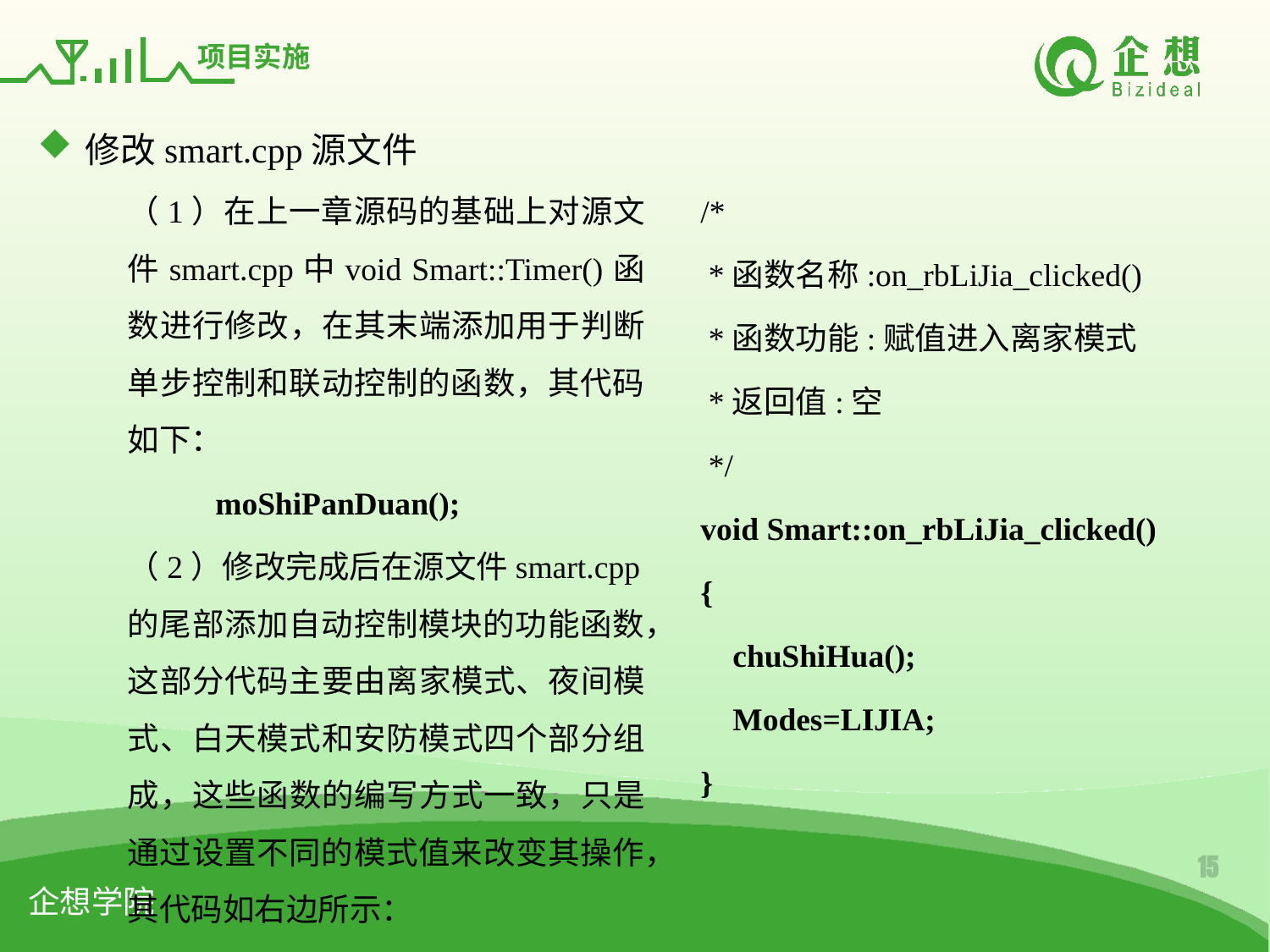

# 项目实施
修改smart.cpp源文件
（1）在上一章源码的基础上对源文件smart.cpp中void Smart::Timer()函数进行修改，在其末端添加用于判断单步控制和联动控制的函数，其代码如下：
    moShiPanDuan();
（2）修改完成后在源文件smart.cpp的尾部添加自动控制模块的功能函数，这部分代码主要由离家模式、夜间模式、白天模式和安防模式四个部分组成，这些函数的编写方式一致，只是通过设置不同的模式值来改变其操作，其代码如右边所示：
/*
 *函数名称:on_rbLiJia_clicked()
 *函数功能:赋值进入离家模式
 *返回值:空
 */
void Smart::on_rbLiJia_clicked()
{
    chuShiHua();
    Modes=LIJIA;
}

15